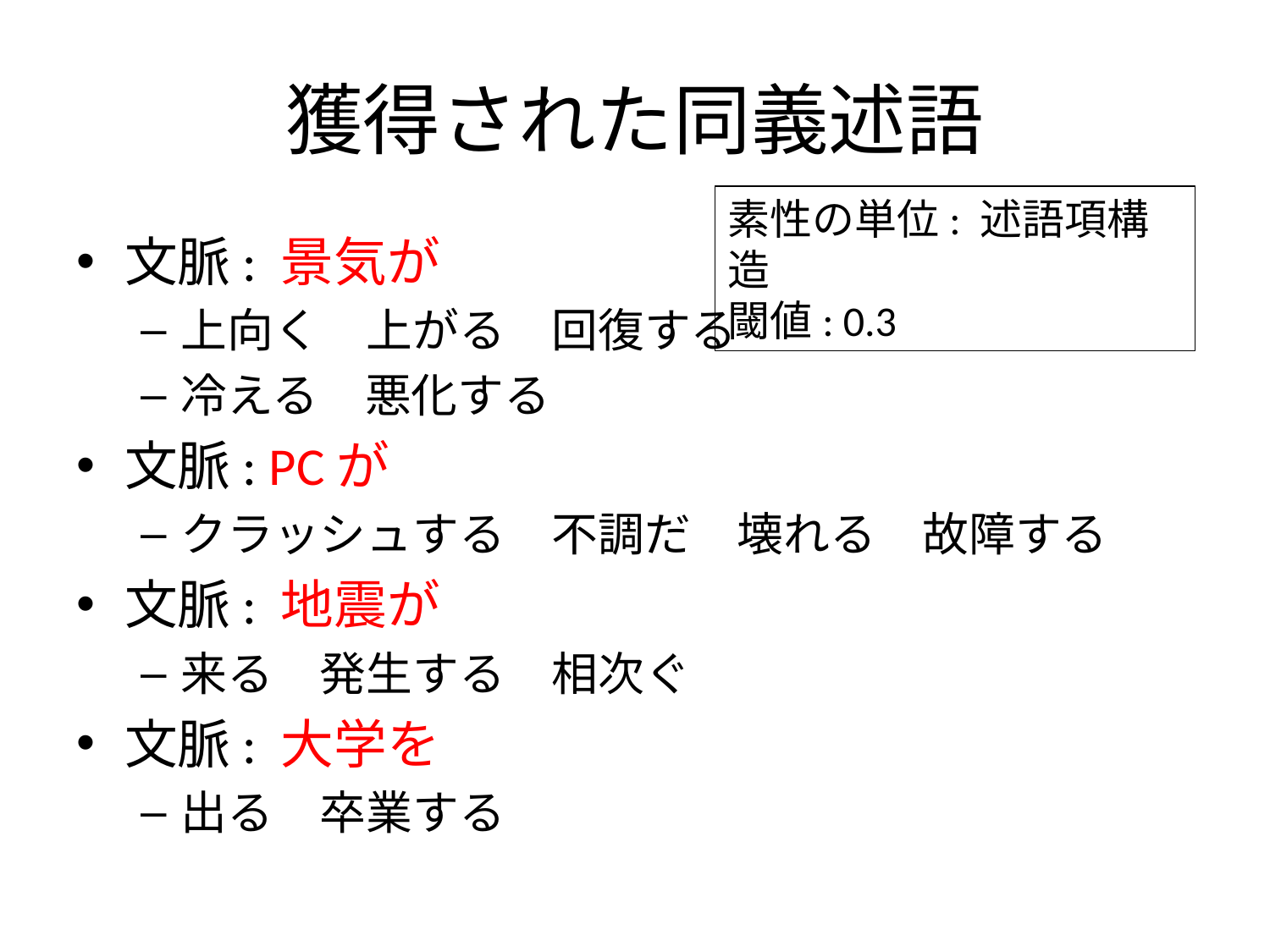

# 獲得された同義述語
素性の単位: 述語項構造
閾値: 0.3
文脈: 景気が
上向く　上がる　回復する
冷える　悪化する
文脈: PCが
クラッシュする　不調だ　壊れる　故障する
文脈: 地震が
来る　発生する　相次ぐ
文脈: 大学を
出る　卒業する